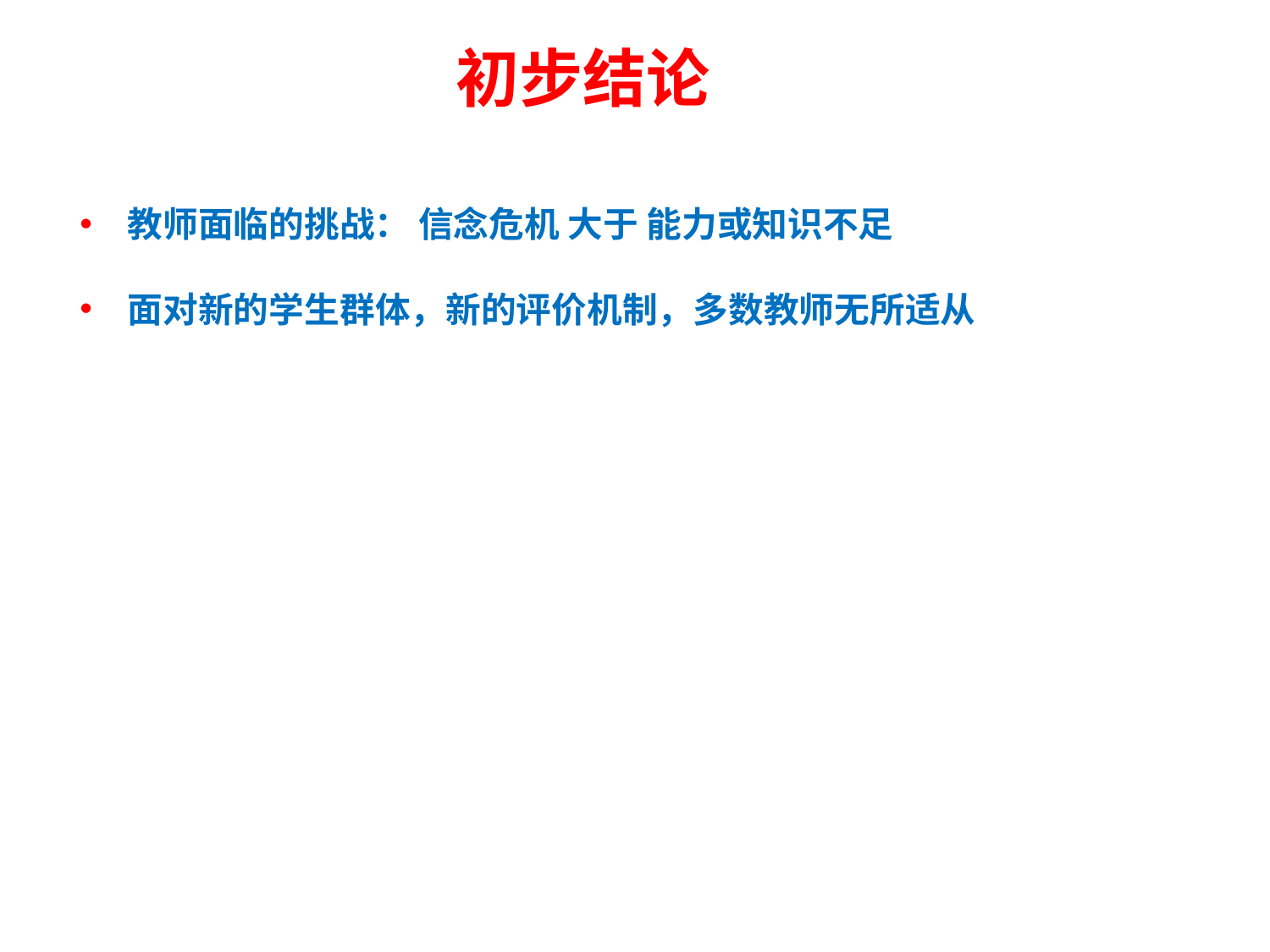

# 初步结论
教师面临的挑战： 信念危机 大于 能力或知识不足
面对新的学生群体，新的评价机制，多数教师无所适从